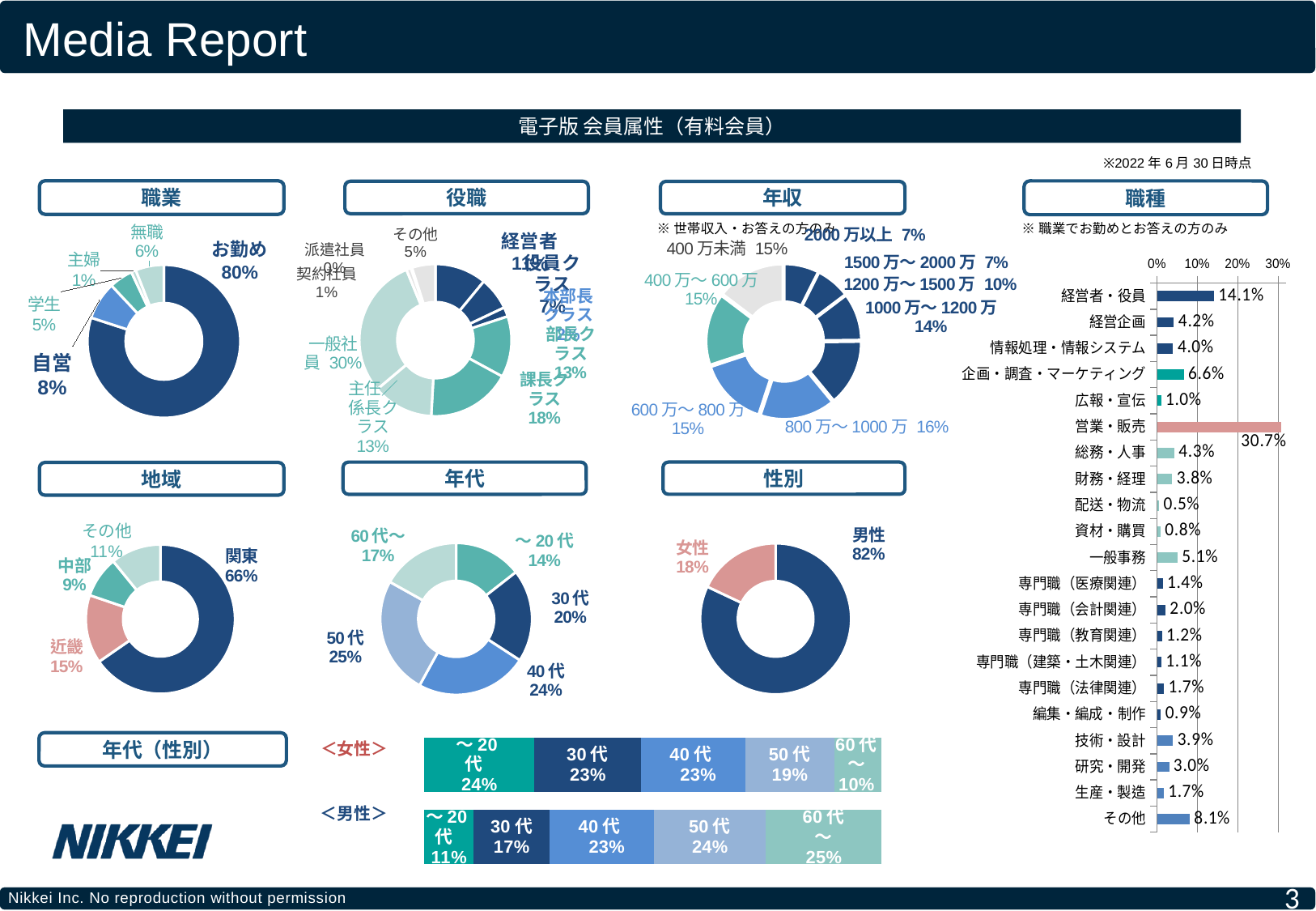

# Media Report
電子版 会員属性（有料会員）
| ※2022年6月30日時点 |
| --- |
職業
職種
役職
年収

### Chart

| Category | 割合 |
|---|---|
| 経営者 | 0.11 |
| 役員クラス | 0.07 |
| 本部長クラス | 0.02 |
| 部長クラス | 0.13 |
| 課長クラス | 0.18 |
| 主任／係長クラス | 0.13 |
| 一般社員 | 0.3 |
| 契約社員 | 0.01 |
| 派遣社員 | 0.002346885857649138 |
| その他 | 0.05 |

### Chart

| Category | 割合 |
|---|---|
| 2000万以上 | 0.074 |
| 1500万～2000万 | 0.073 |
| 1200万～1500万 | 0.101 |
| 1000万～1200万 | 0.142 |
| 800万～1000万 | 0.161 |
| 600万～800万 | 0.148 |
| 400万～600万 | 0.154 |
| 400万未満 | 0.147 |

### Chart

| Category | 割合 |
|---|---|
| お勤め | 0.8 |
| 自営 | 0.08 |
| 学生 | 0.05 |
| 主婦 | 0.01 |
| 無職 | 0.06 |
※世帯収入・お答えの方のみ
※職業でお勤めとお答えの方のみ

### Chart

| Category | 割合 |
|---|---|
| 経営者・役員 | 0.1411913226398017 |
| 経営企画 | 0.04154321648492668 |
| 情報処理・情報システム | 0.03972882901796452 |
| 企画・調査・マーケティング | 0.06606594916100221 |
| 広報・宣伝 | 0.009732346566080548 |
| 営業・販売 | 0.3065230357691543 |
| 総務・人事 | 0.0428918416519407 |
| 財務・経理 | 0.03773647864236546 |
| 配送・物流 | 0.005048307197348353 |
| 資材・購買 | 0.008468531847713802 |
| 一般事務 | 0.05082092343284889 |
| 専門職（医療関連） | 0.014021530731274618 |
| 専門職（会計関連） | 0.020426805106979345 |
| 専門職（教育関連） | 0.011877633816289446 |
| 専門職（建築・土木関連） | 0.010737558932834295 |
| 専門職（法律関連） | 0.01694540570676996 |
| 編集・編成・制作 | 0.009280487618369665 |
| 技術・設計 | 0.03935899984845346 |
| 研究・開発 | 0.030064608877846538 |
| 生産・製造 | 0.016629799610984205 |
| その他 | 0.08090638733905132 |
性別
年代
地域

### Chart

| Category | 割合 |
|---|---|
| 〜20代 | 0.14436126170774077 |
| 30代 | 0.19727574451469507 |
| 40代 | 0.23864267800021025 |
| 50代 | 0.2507534003133745 |
| 60代〜 | 0.16896691546397946 |

### Chart

| Category | 割合 |
|---|---|
| 関東 | 0.66 |
| 近畿 | 0.15 |
| 中部 | 0.09 |
| その他 | 0.11 |

### Chart

| Category | 割合 |
|---|---|
| 男性 | 0.82 |
| 女性 | 0.18 |

### Chart

| Category | 〜20代   | 30代 | 40代   | 50代 | 60代～ |
|---|---|---|---|---|---|
| 男性 | 0.10739655800375594 | 0.16735901696044153 | 0.22789624286816507 | 0.243309217280256 | 0.2540389648873815 |
| 女性 | 0.2399462176800636 | 0.2349214167035299 | 0.22714061386027237 | 0.1941788011315873 | 0.1038129506245468 |
＜女性＞
年代（性別）
＜男性＞
3